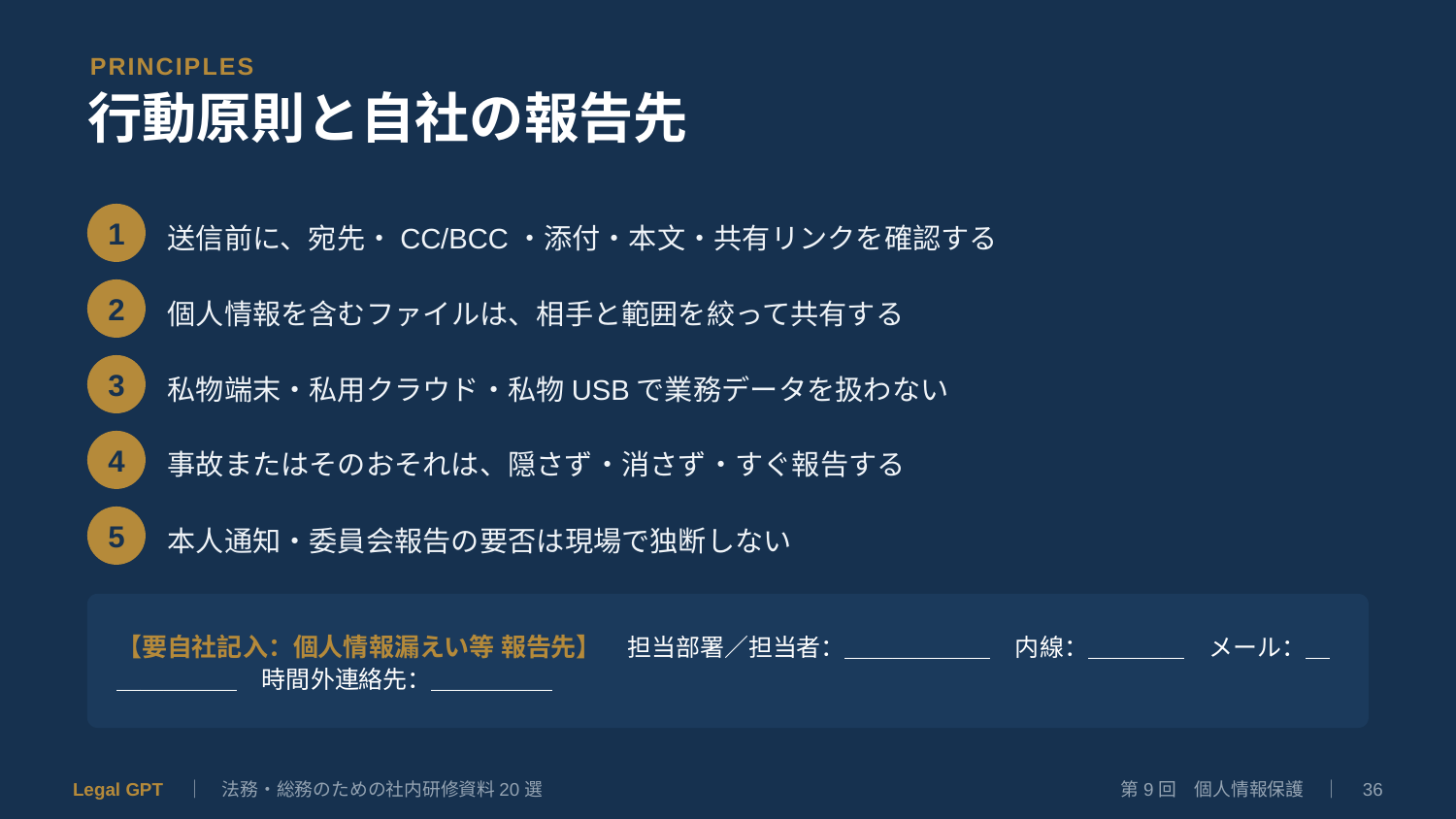

PRINCIPLES
行動原則と自社の報告先

1
送信前に、宛先・CC/BCC・添付・本文・共有リンクを確認する

2
個人情報を含むファイルは、相手と範囲を絞って共有する

3
私物端末・私用クラウド・私物USBで業務データを扱わない

4
事故またはそのおそれは、隠さず・消さず・すぐ報告する

5
本人通知・委員会報告の要否は現場で独断しない

【要自社記入：個人情報漏えい等 報告先】　担当部署／担当者：＿＿＿＿＿＿　内線：＿＿＿＿　メール：＿＿＿＿＿＿　時間外連絡先：＿＿＿＿＿
Legal GPT　｜　法務・総務のための社内研修資料20選
第9回　個人情報保護　｜　36